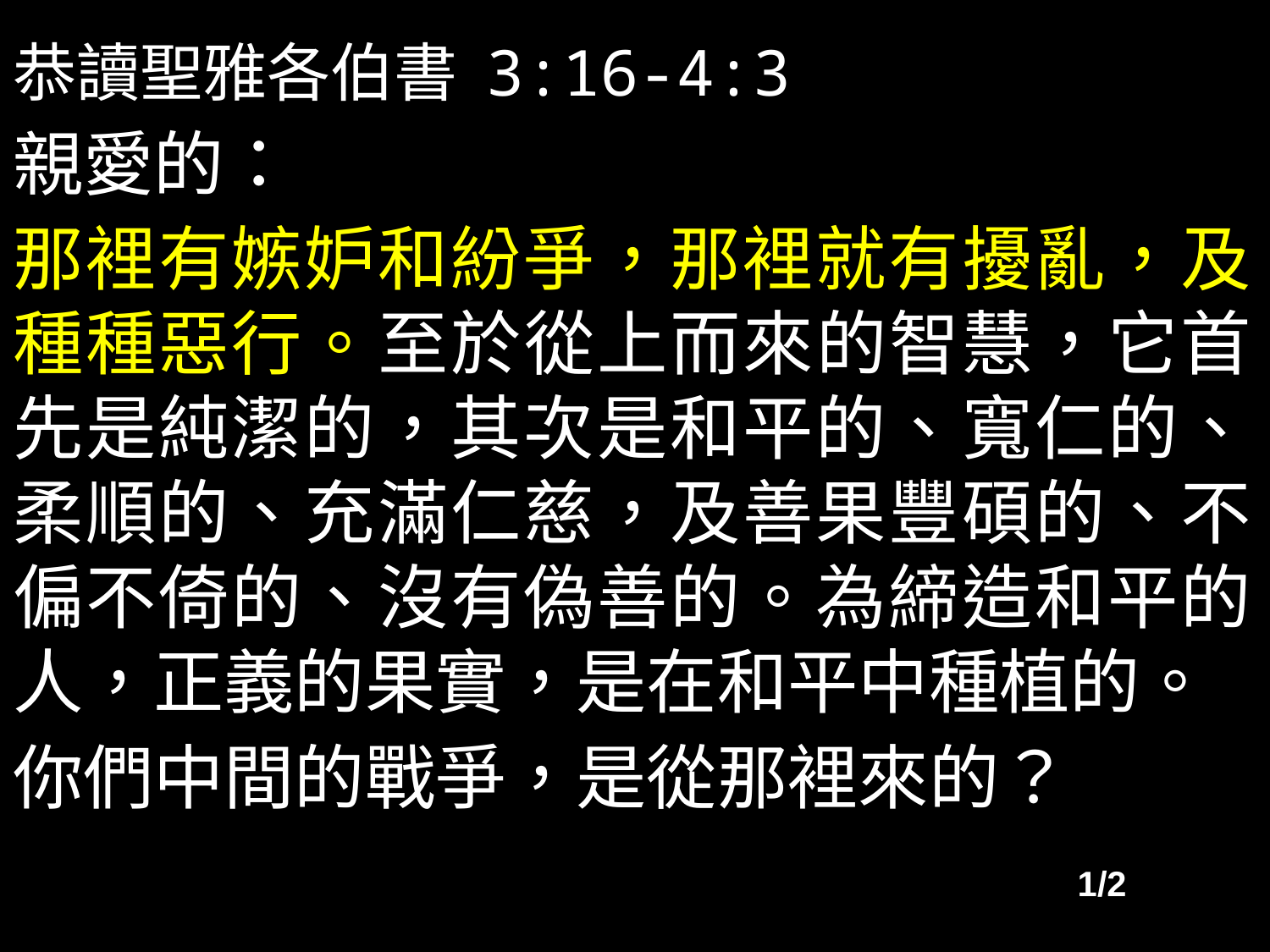

恭讀聖雅各伯書 3:16-4:3
親愛的：
那裡有嫉妒和紛爭，那裡就有擾亂，及種種惡行。至於從上而來的智慧，它首先是純潔的，其次是和平的、寬仁的、柔順的、充滿仁慈，及善果豐碩的、不偏不倚的、沒有偽善的。為締造和平的人，正義的果實，是在和平中種植的。
你們中間的戰爭，是從那裡來的？
1/2